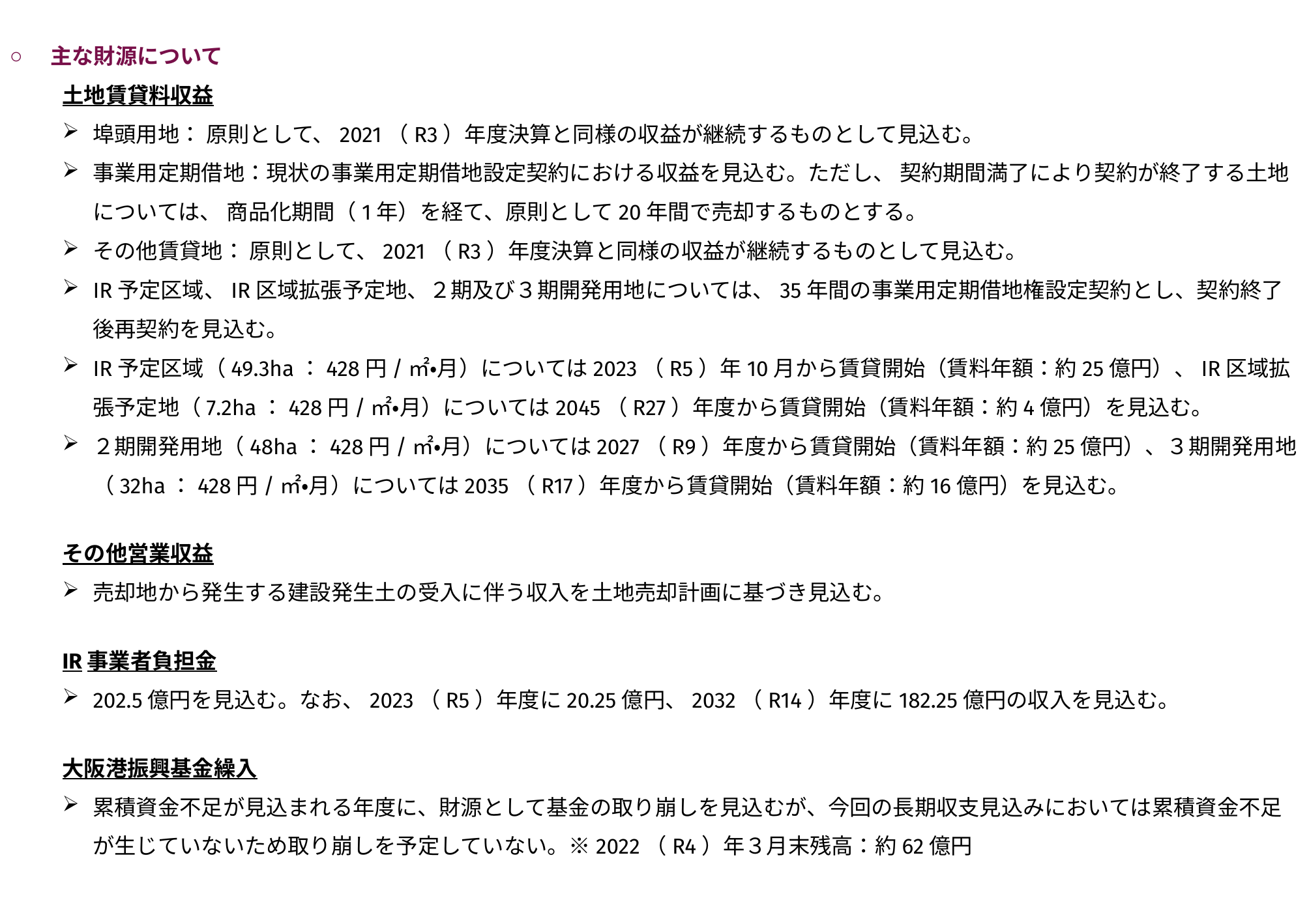

主な財源について
土地賃貸料収益
埠頭用地： 原則として、2021（R3）年度決算と同様の収益が継続するものとして見込む。
事業用定期借地：現状の事業用定期借地設定契約における収益を見込む。ただし、 契約期間満了により契約が終了する土地については、 商品化期間（1年）を経て、原則として20年間で売却するものとする。
その他賃貸地： 原則として、2021（R3）年度決算と同様の収益が継続するものとして見込む。
IR予定区域、IR区域拡張予定地、２期及び３期開発用地については、35年間の事業用定期借地権設定契約とし、契約終了後再契約を見込む。
IR予定区域（49.3ha：428円/㎡・月）については2023（R5）年10月から賃貸開始（賃料年額：約25億円）、IR区域拡張予定地（7.2ha：428円/㎡・月）については2045（R27）年度から賃貸開始（賃料年額：約4億円）を見込む。
２期開発用地（48ha：428円/㎡・月）については2027（R9）年度から賃貸開始（賃料年額：約25億円）、３期開発用地（32ha：428円/㎡・月）については2035（R17）年度から賃貸開始（賃料年額：約16億円）を見込む。

その他営業収益
売却地から発生する建設発生土の受入に伴う収入を土地売却計画に基づき見込む。

IR事業者負担金
202.5億円を見込む。なお、2023（R5）年度に20.25億円、2032（R14）年度に182.25億円の収入を見込む。

大阪港振興基金繰入
累積資金不足が見込まれる年度に、財源として基金の取り崩しを見込むが、今回の長期収支見込みにおいては累積資金不足が生じていないため取り崩しを予定していない。※2022（R4）年３月末残高：約62億円

23